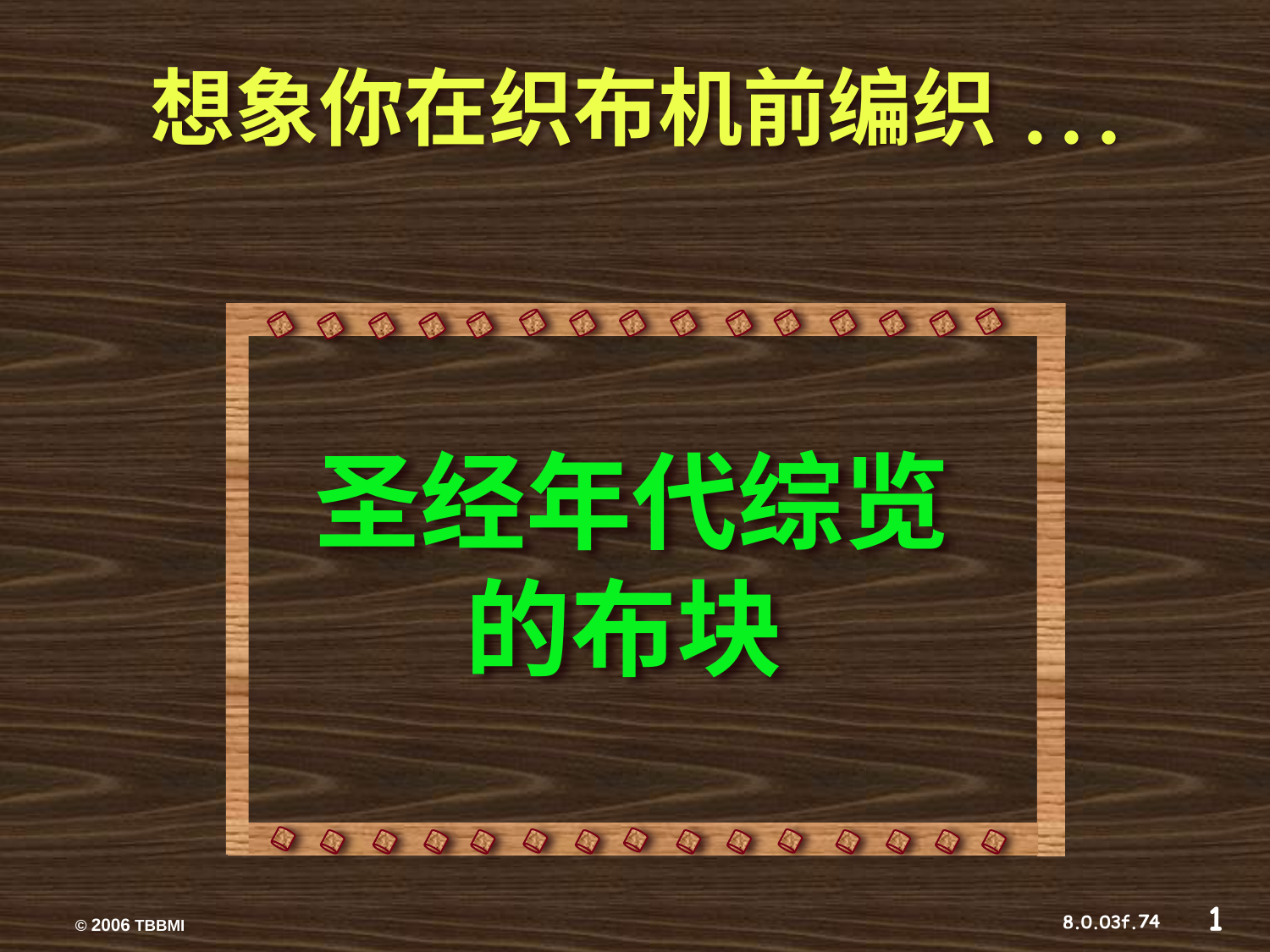

想象你在织布机前编织...

圣经年代综览的布块

1
74
8.0.03f.
© 2006 TBBMI